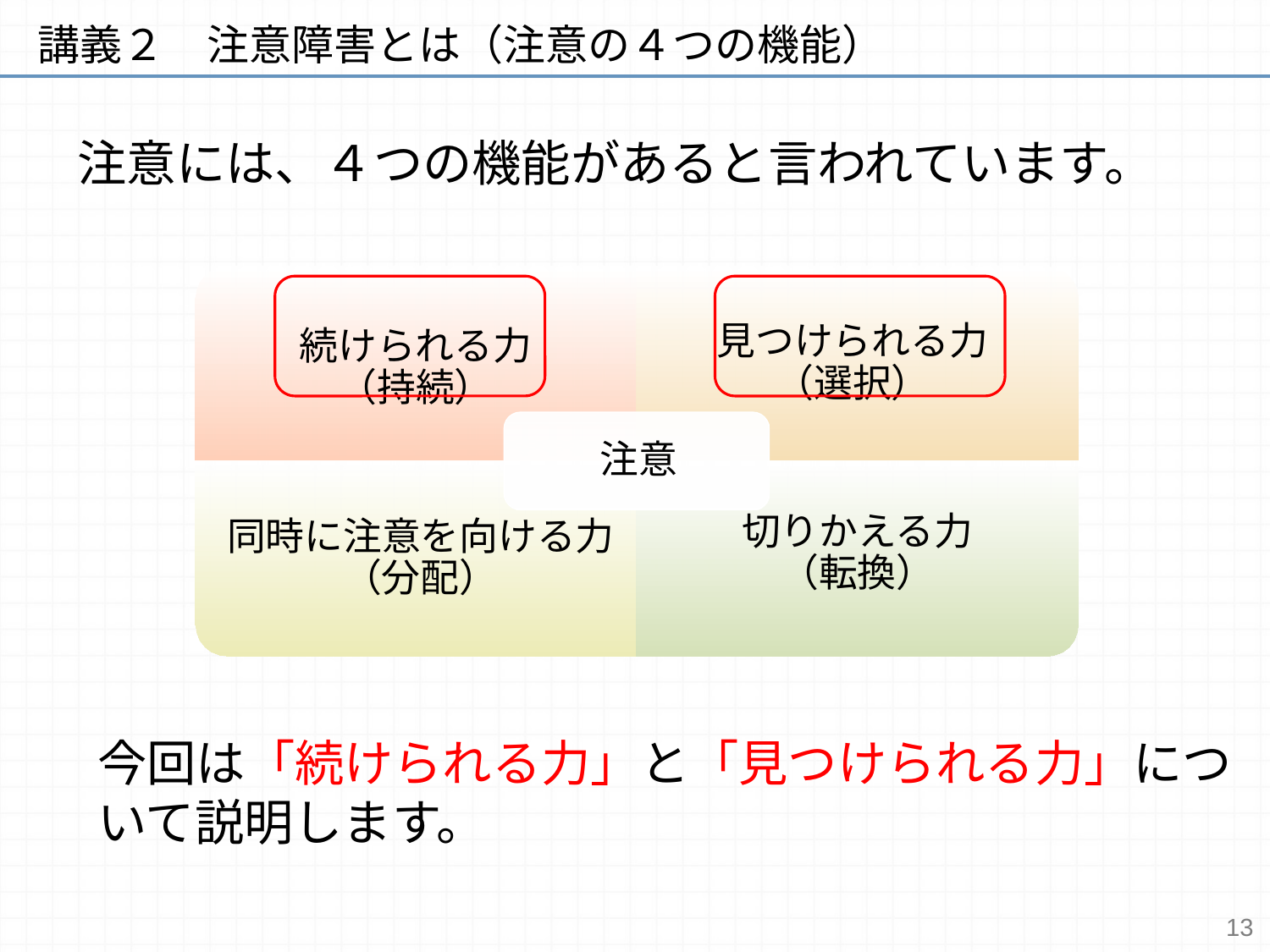

# 講義２　注意障害とは（注意の４つの機能）
注意には、４つの機能があると言われています。

続けられる力
（持続）
見つけられる力
（選択）
同時に注意を向ける力
（分配）
切りかえる力
（転換）
注意

今回は「続けられる力」と「見つけられる力」について説明します。
13